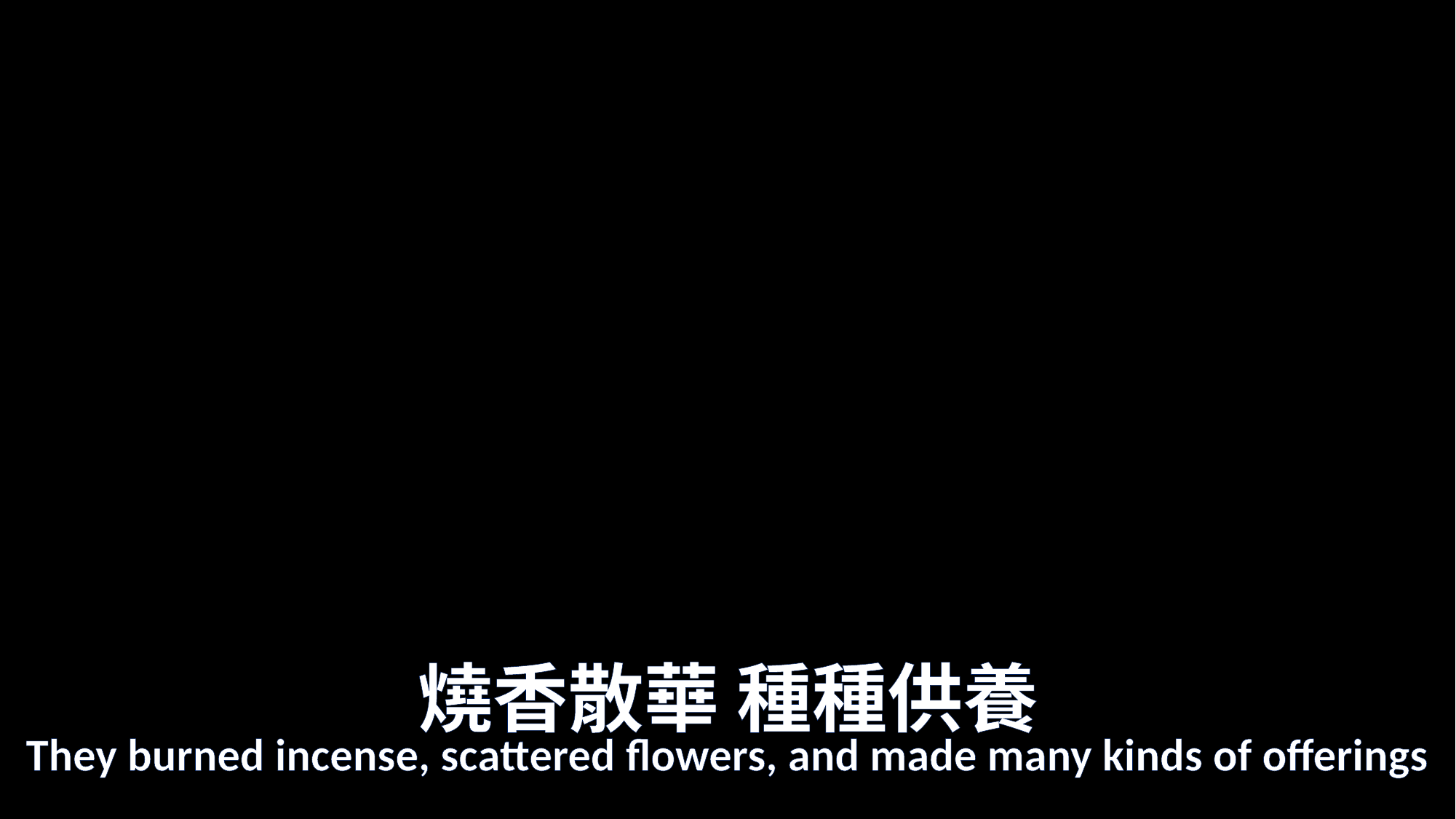

# 燒香散華 種種供養
They burned incense, scattered flowers, and made many kinds of offerings